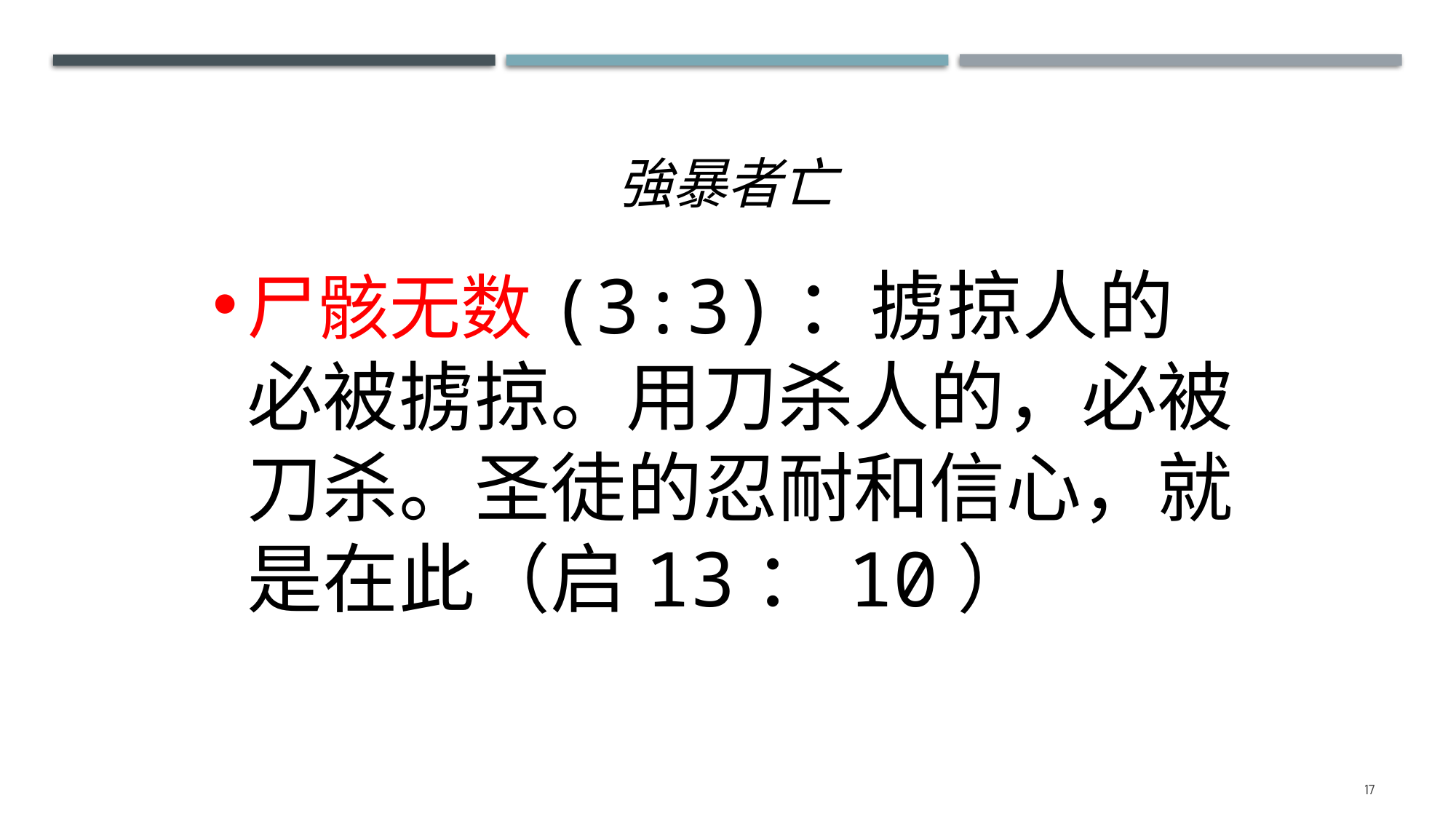

強暴者亡

尸骸无数(3:3)：掳掠人的必被掳掠。用刀杀人的，必被刀杀。圣徒的忍耐和信心，就是在此（启13：10）

17